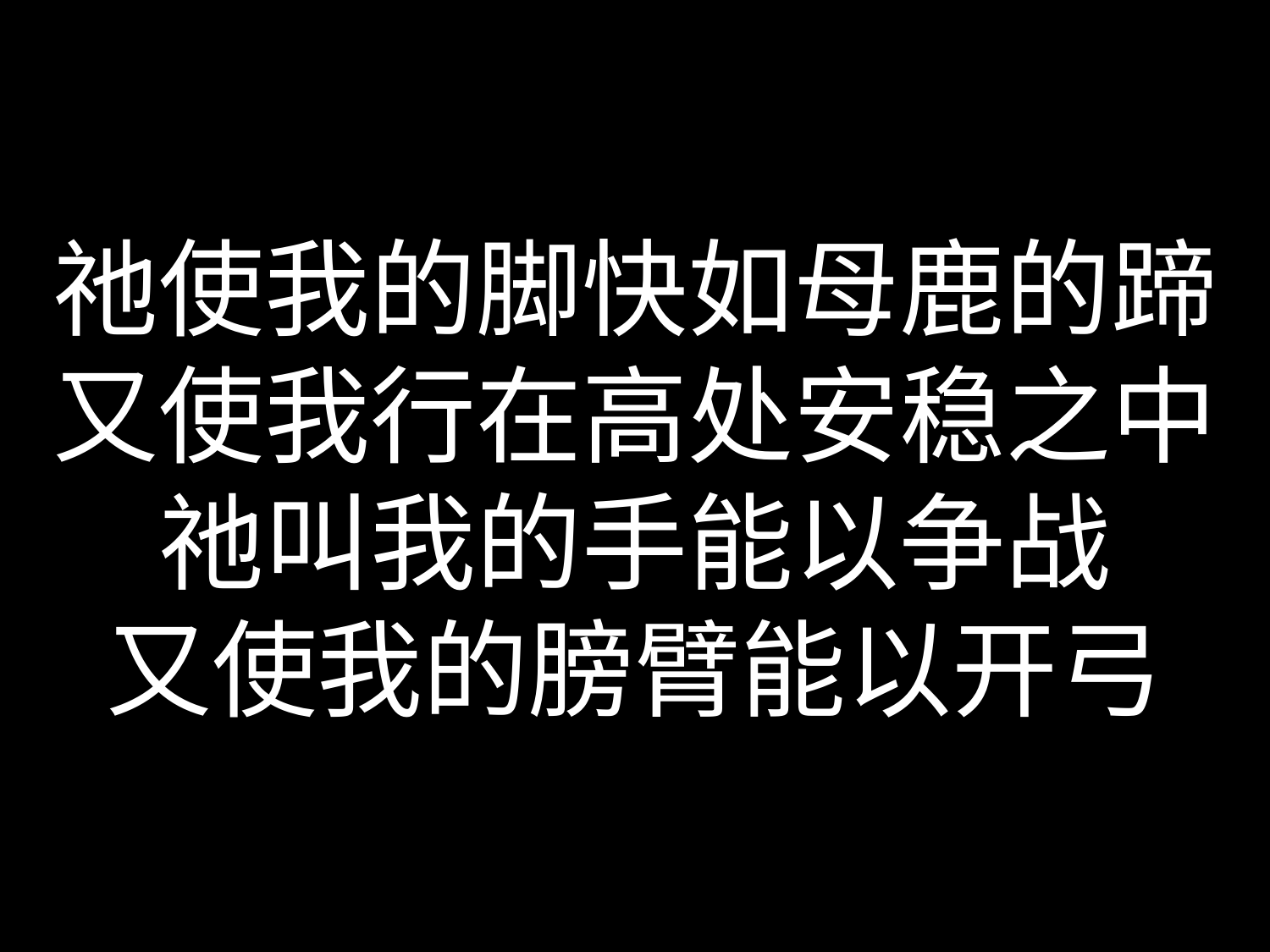

# 祂使我的脚快如母鹿的蹄 又使我行在高处安稳之中 祂叫我的手能以争战 又使我的膀臂能以开弓